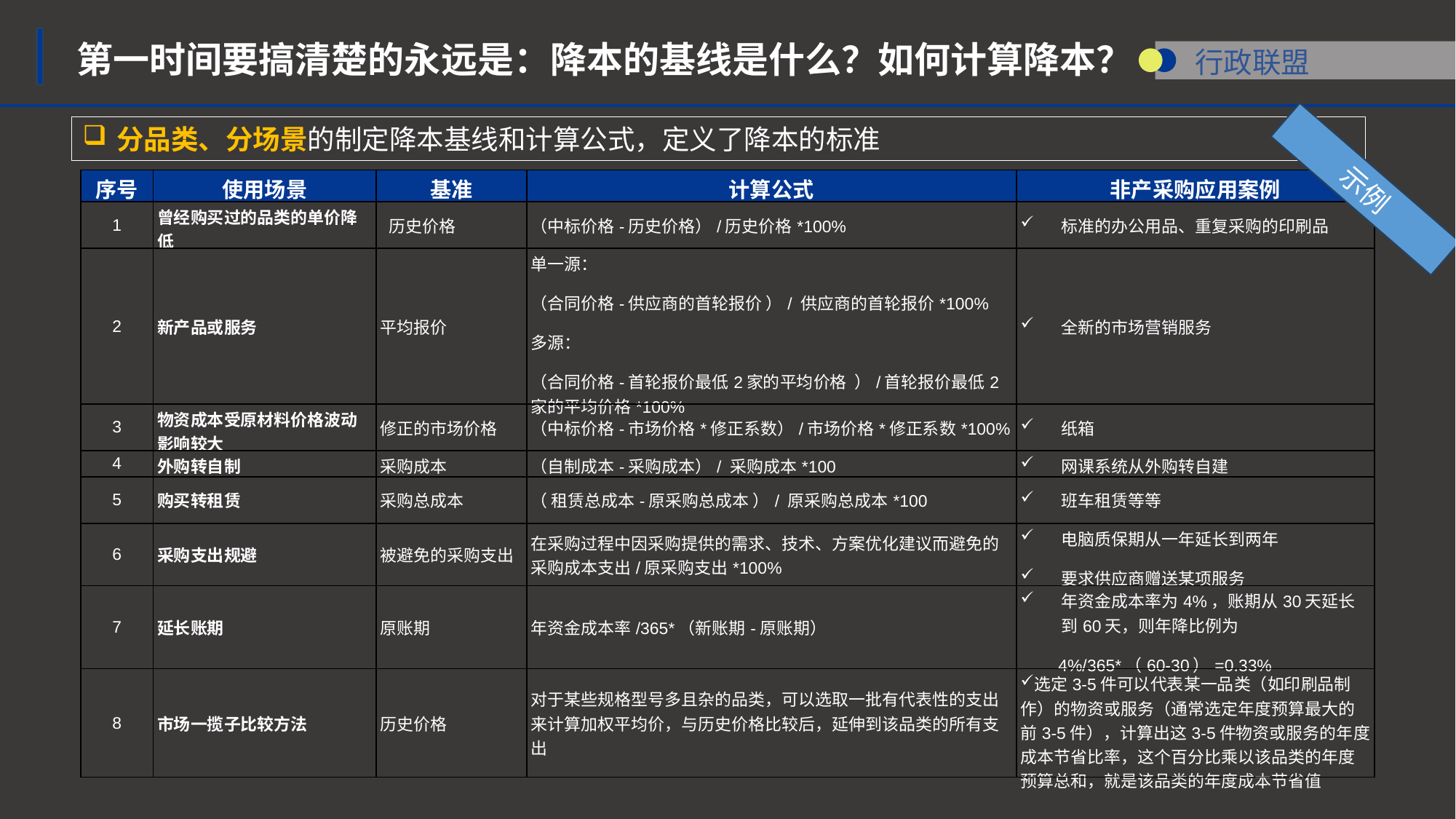

第一时间要搞清楚的永远是：降本的基线是什么？如何计算降本？
分品类、分场景的制定降本基线和计算公式，定义了降本的标准
示例
| 序号 | 使用场景 | 基准 | 计算公式 | 非产采购应用案例 |
| --- | --- | --- | --- | --- |
| 1 | 曾经购买过的品类的单价降低 | 历史价格 | （中标价格-历史价格）/历史价格\*100% | 标准的办公用品、重复采购的印刷品 |
| 2 | 新产品或服务 | 平均报价 | 单一源： （合同价格-供应商的首轮报价 ）/ 供应商的首轮报价\*100% 多源： （合同价格-首轮报价最低2家的平均价格  ）/首轮报价最低2家的平均价格\*100% | 全新的市场营销服务 |
| 3 | 物资成本受原材料价格波动影响较大 | 修正的市场价格 | （中标价格-市场价格\*修正系数）/市场价格\*修正系数\*100% | 纸箱 |
| 4 | 外购转自制 | 采购成本 | （自制成本-采购成本）/ 采购成本\*100 | 网课系统从外购转自建 |
| 5 | 购买转租赁 | 采购总成本 | （ 租赁总成本-原采购总成本 ）/ 原采购总成本\*100 | 班车租赁等等 |
| 6 | 采购支出规避 | 被避免的采购支出 | 在采购过程中因采购提供的需求、技术、方案优化建议而避免的采购成本支出/原采购支出\*100% | 电脑质保期从一年延长到两年 要求供应商赠送某项服务 |
| 7 | 延长账期 | 原账期 | 年资金成本率/365\*（新账期-原账期） | 年资金成本率为4%，账期从30天延长到60天，则年降比例为 4%/365\*（60-30）=0.33% |
| 8 | 市场一揽子比较方法 | 历史价格 | 对于某些规格型号多且杂的品类，可以选取一批有代表性的支出来计算加权平均价，与历史价格比较后，延伸到该品类的所有支出 | 选定3-5件可以代表某一品类（如印刷品制作）的物资或服务（通常选定年度预算最大的前3-5件），计算出这3-5件物资或服务的年度成本节省比率，这个百分比乘以该品类的年度预算总和，就是该品类的年度成本节省值 |